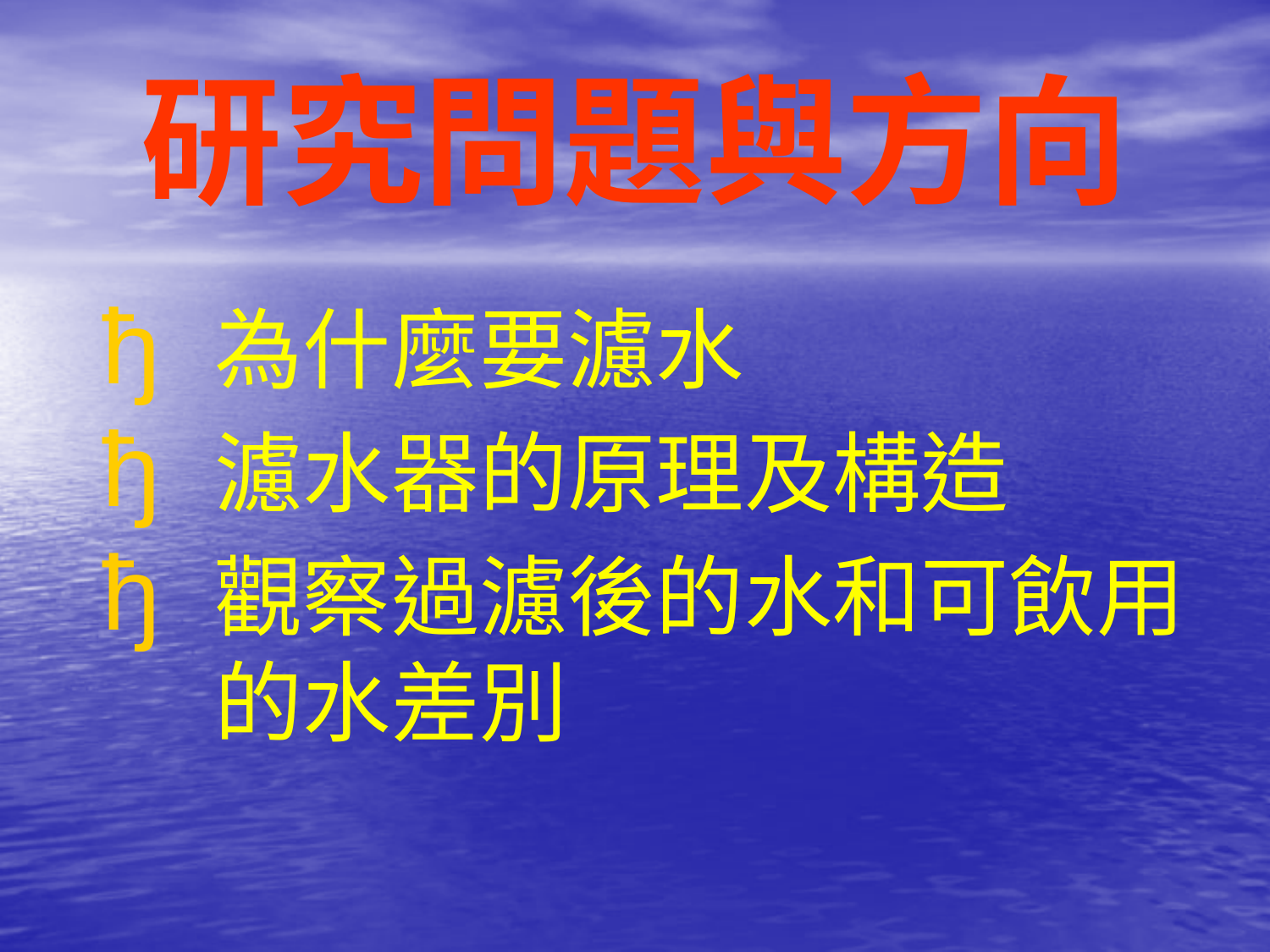

# 研究問題與方向
為什麼要濾水
濾水器的原理及構造
觀察過濾後的水和可飲用的水差別